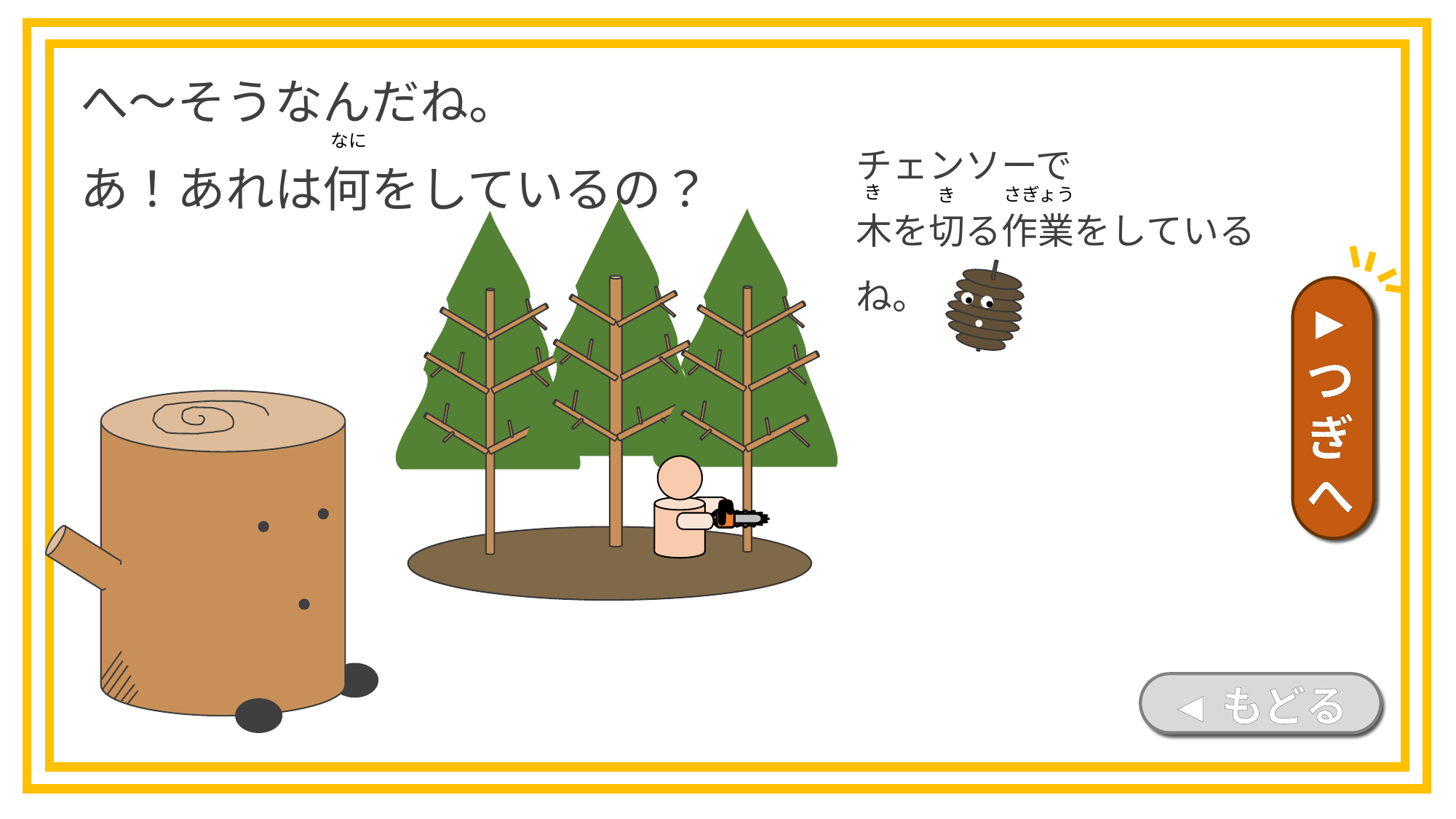

へ～そうなんだね。
あ！あれは何をしているの？

チェンソーで
木を切る作業をしているね。
なに
き
さぎょう
き

►つぎへ

◄もどる